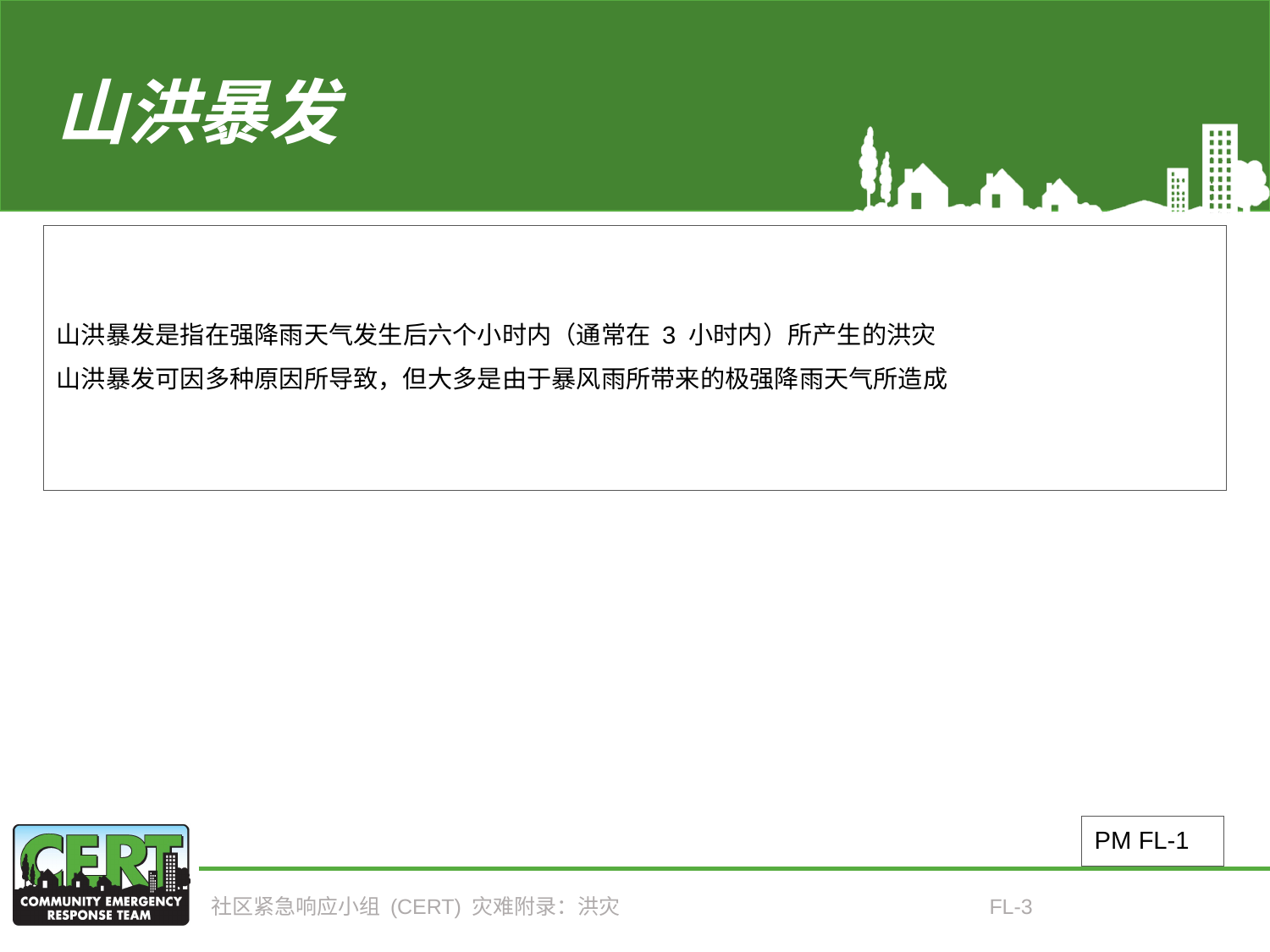

# 山洪暴发
山洪暴发是指在强降雨天气发生后六个小时内（通常在 3 小时内）所产生的洪灾
山洪暴发可因多种原因所导致，但大多是由于暴风雨所带来的极强降雨天气所造成
PM FL-1
社区紧急响应小组 (CERT) 灾难附录：洪灾
FL-3